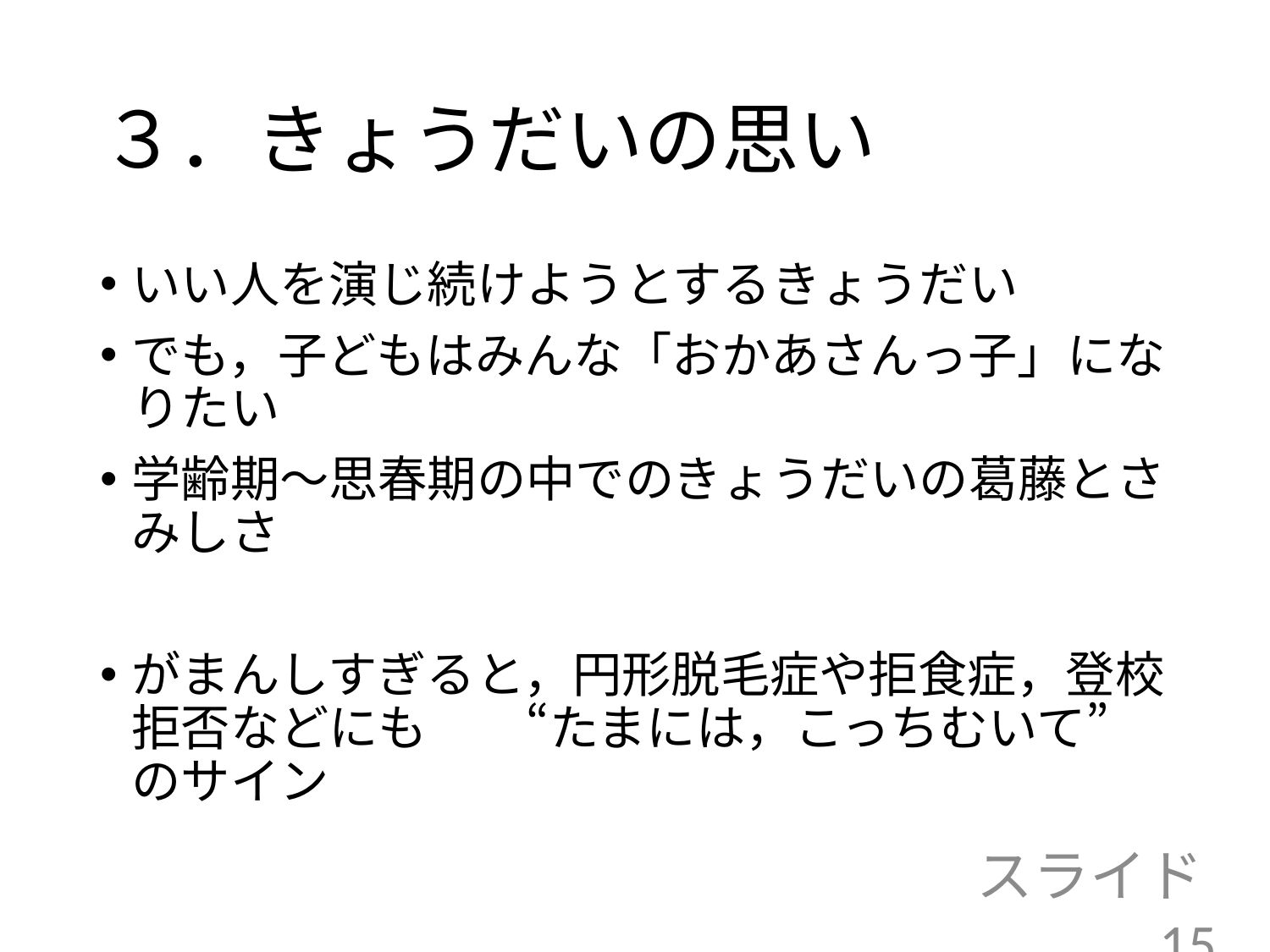

# ３．きょうだいの思い
いい人を演じ続けようとするきょうだい
でも，子どもはみんな「おかあさんっ子」になりたい
学齢期～思春期の中でのきょうだいの葛藤とさみしさ

がまんしすぎると，円形脱毛症や拒食症，登校拒否などにも　　“たまには，こっちむいて”　のサイン
スライド15